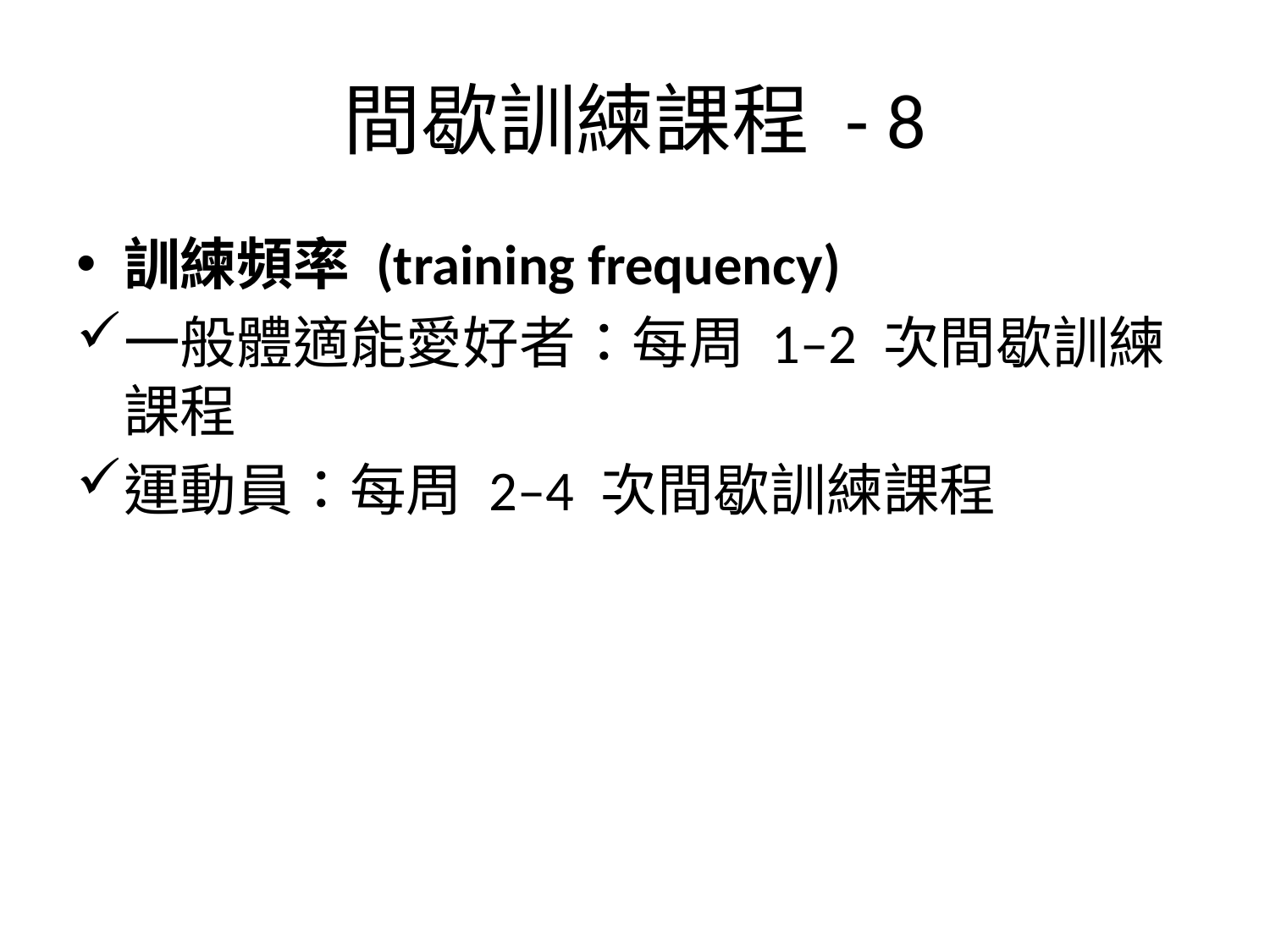

# 間歇訓練課程 - 8
訓練頻率 (training frequency)
一般體適能愛好者：每周 1–2 次間歇訓練課程
運動員：每周 2–4 次間歇訓練課程